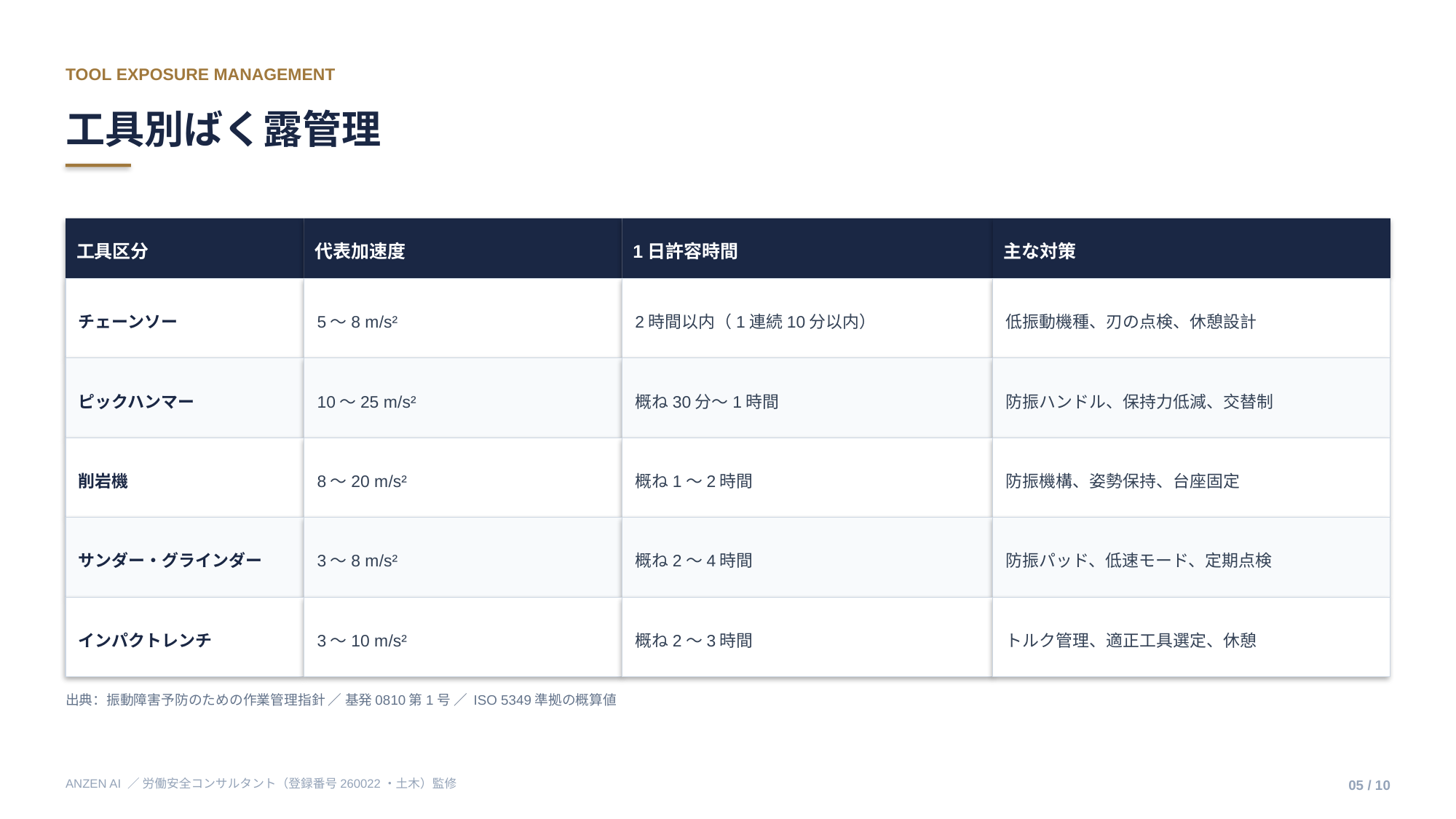

TOOL EXPOSURE MANAGEMENT
工具別ばく露管理

工具区分

代表加速度

1日許容時間

主な対策

チェーンソー

5〜8 m/s²

2時間以内（1連続10分以内）

低振動機種、刃の点検、休憩設計

ピックハンマー

10〜25 m/s²

概ね30分〜1時間

防振ハンドル、保持力低減、交替制

削岩機

8〜20 m/s²

概ね1〜2時間

防振機構、姿勢保持、台座固定

サンダー・グラインダー

3〜8 m/s²

概ね2〜4時間

防振パッド、低速モード、定期点検

インパクトレンチ

3〜10 m/s²

概ね2〜3時間

トルク管理、適正工具選定、休憩
出典：振動障害予防のための作業管理指針 ／ 基発0810第1号 ／ ISO 5349準拠の概算値
ANZEN AI ／ 労働安全コンサルタント（登録番号260022・土木）監修
05 / 10